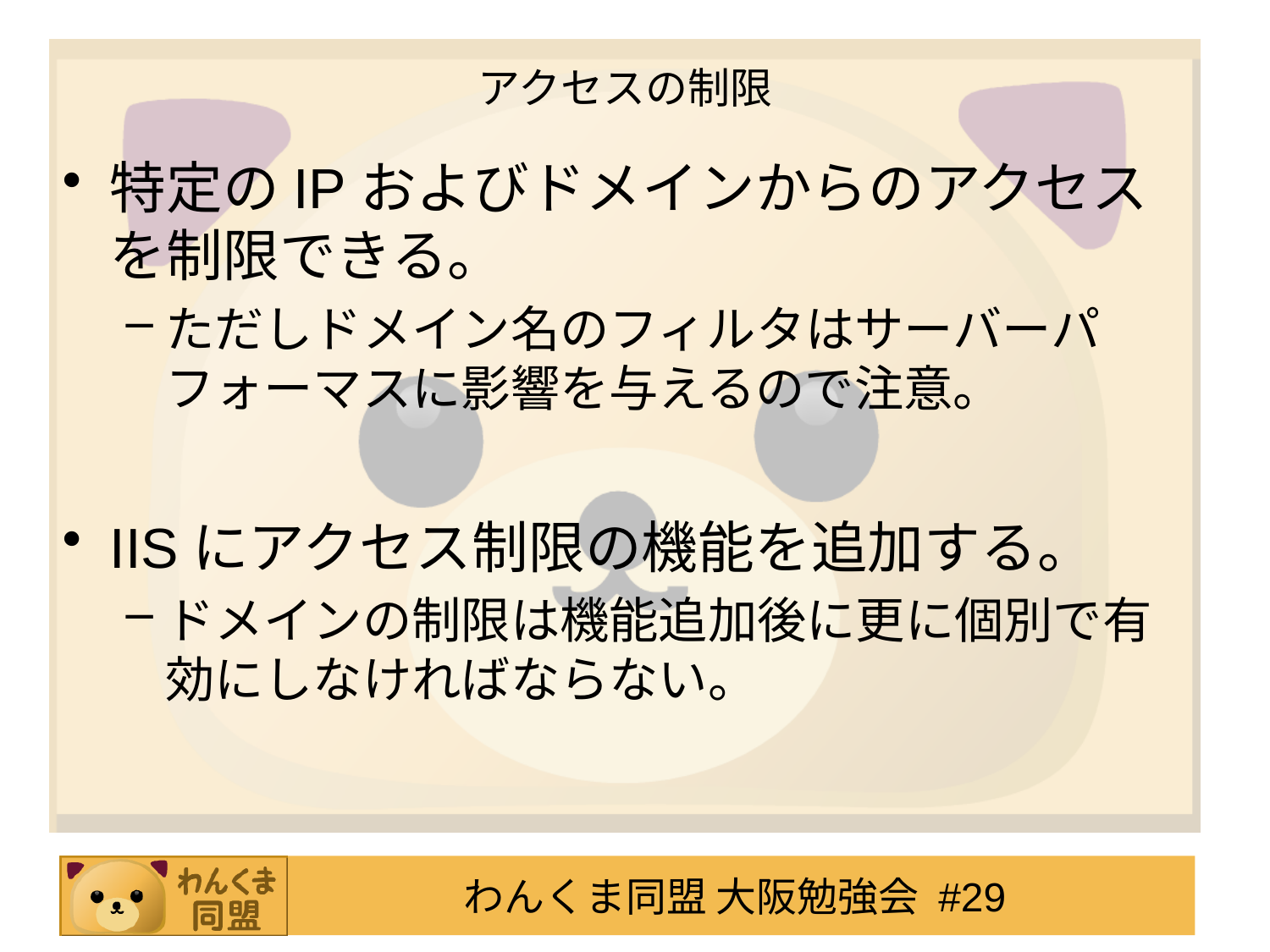

# アクセスの制限
特定のIPおよびドメインからのアクセスを制限できる。
ただしドメイン名のフィルタはサーバーパフォーマスに影響を与えるので注意。

IISにアクセス制限の機能を追加する。
ドメインの制限は機能追加後に更に個別で有効にしなければならない。